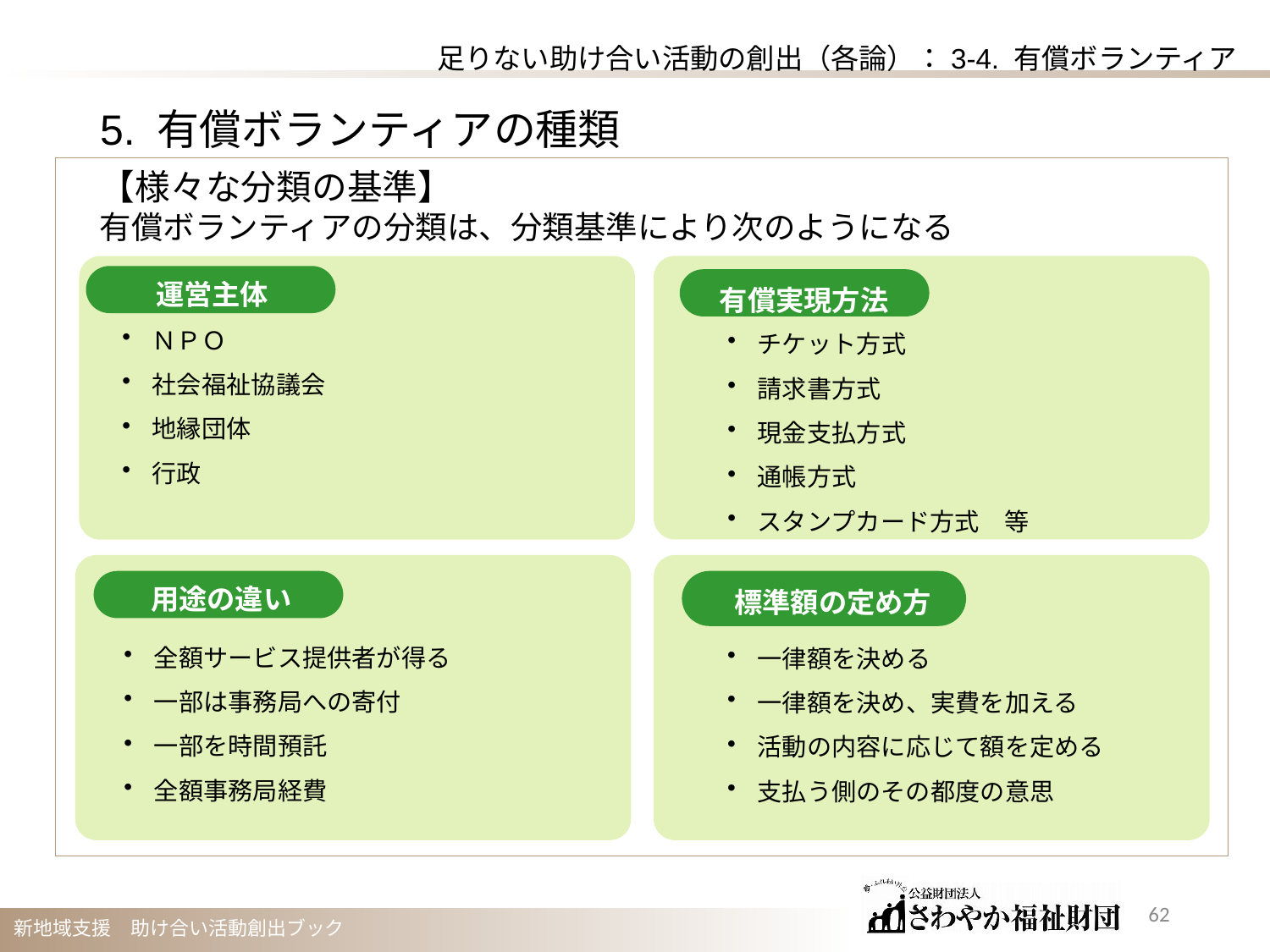

足りない助け合い活動の創出（各論）：3-4. 有償ボランティア
5. 有償ボランティアの種類

【様々な分類の基準】
有償ボランティアの分類は、分類基準により次のようになる

運営主体
有償実現方法
ＮＰＯ
社会福祉協議会
地縁団体
行政
チケット方式
請求書方式
現金支払方式
通帳方式
スタンプカード方式　等

用途の違い
標準額の定め方
全額サービス提供者が得る
一部は事務局への寄付
一部を時間預託
全額事務局経費
一律額を決める
一律額を決め、実費を加える
活動の内容に応じて額を定める
支払う側のその都度の意思
62